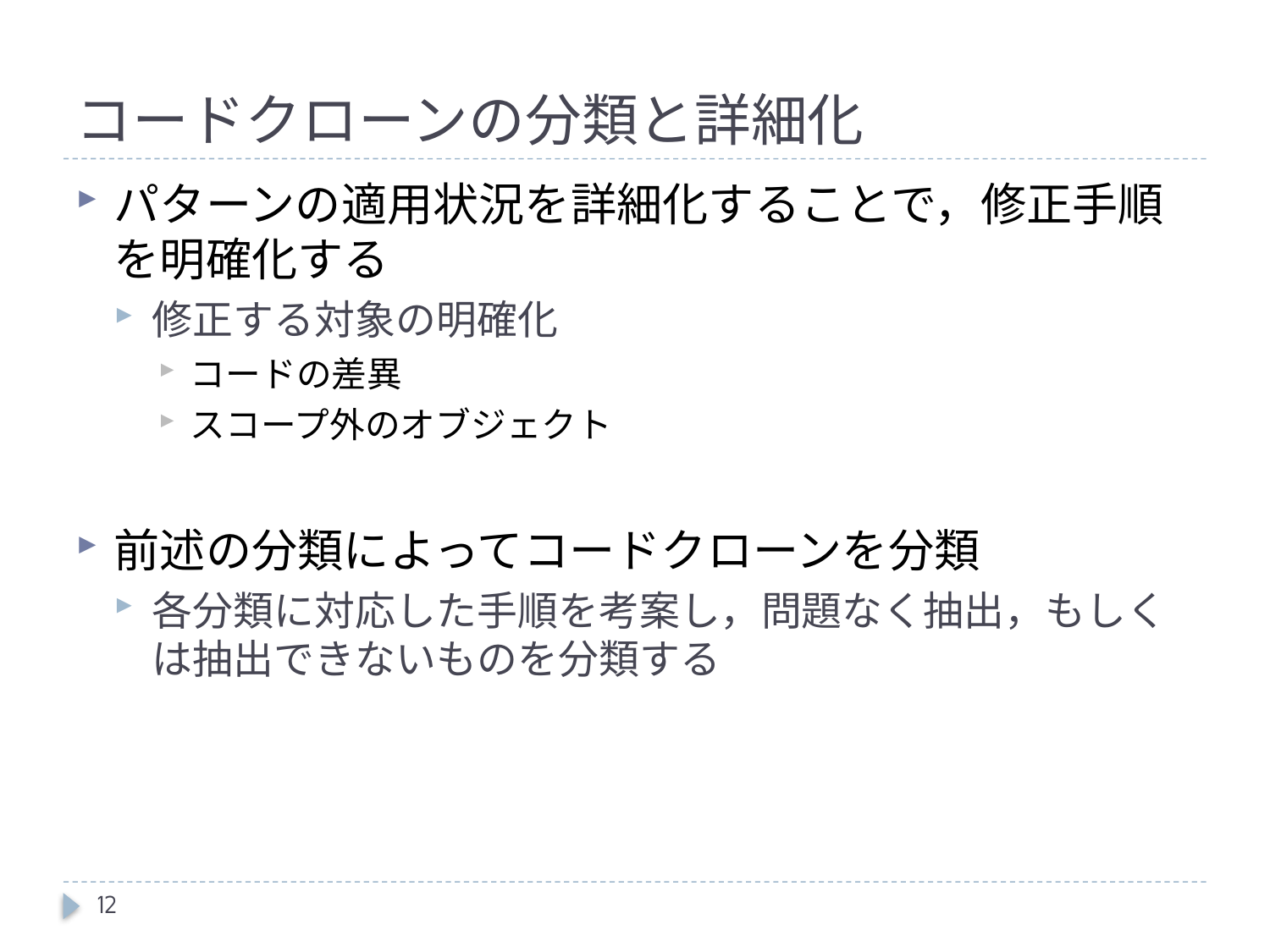

# コードクローンの分類と詳細化
パターンの適用状況を詳細化することで，修正手順を明確化する
修正する対象の明確化
コードの差異
スコープ外のオブジェクト

前述の分類によってコードクローンを分類
各分類に対応した手順を考案し，問題なく抽出，もしくは抽出できないものを分類する

12